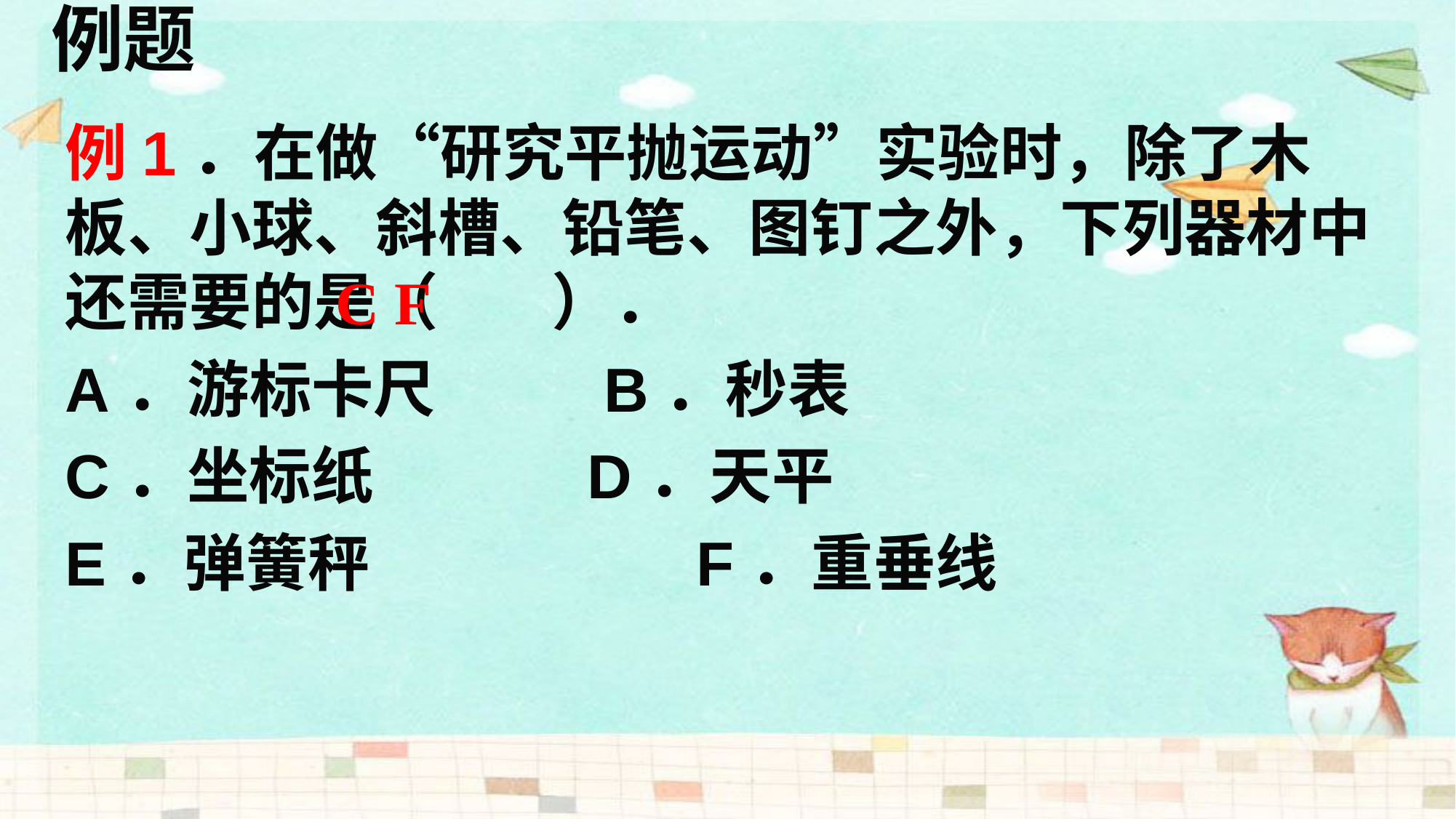

例题
例1．在做“研究平抛运动”实验时，除了木板、小球、斜槽、铅笔、图钉之外，下列器材中还需要的是（        ）．
A．游标卡尺　　  B．秒表
C．坐标纸  	     D．天平
E．弹簧秤  		     F．重垂线
C F